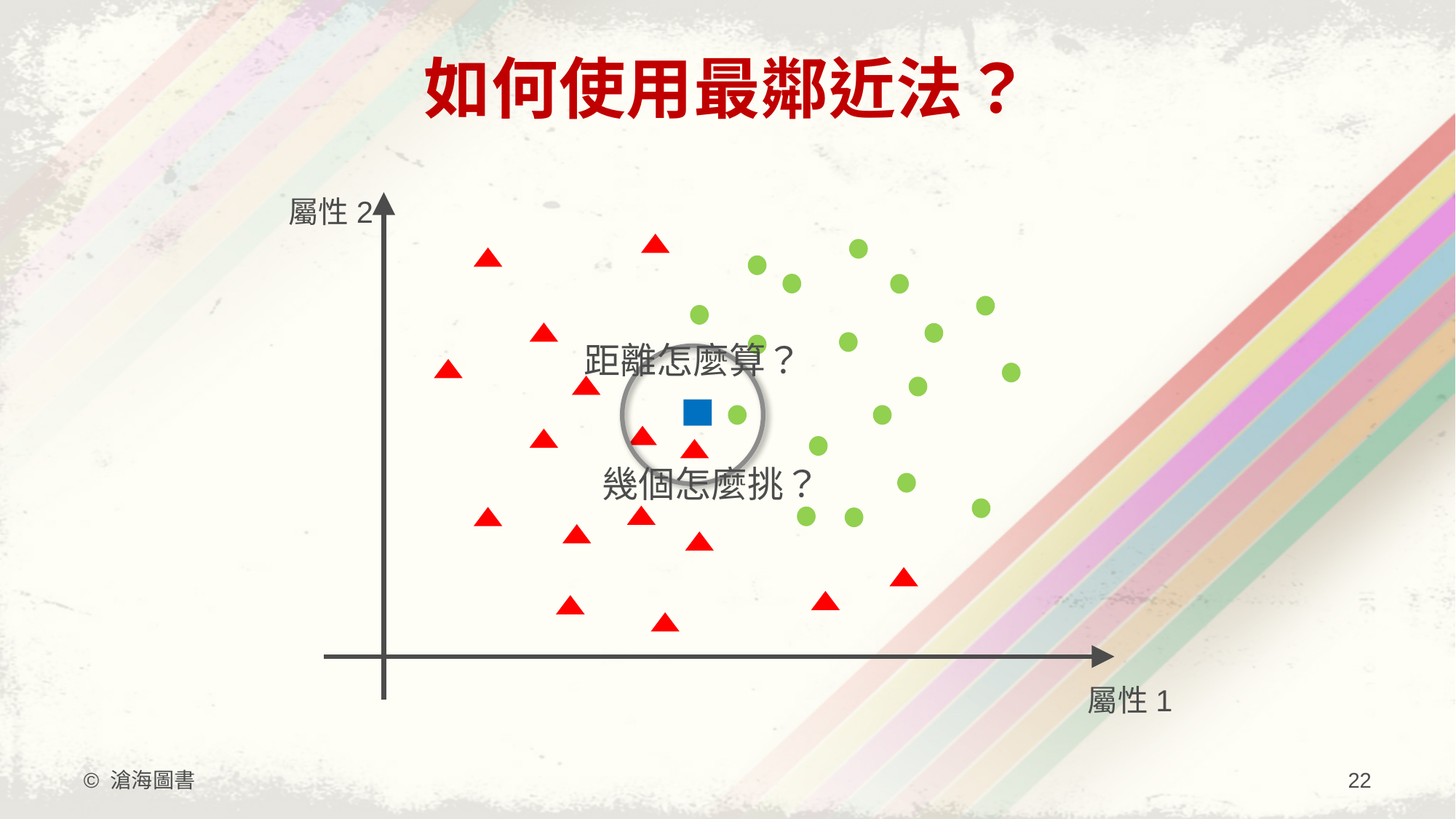

# 如何使用最鄰近法？
屬性2

距離怎麼算？

幾個怎麼挑？

屬性1
© 滄海圖書

22